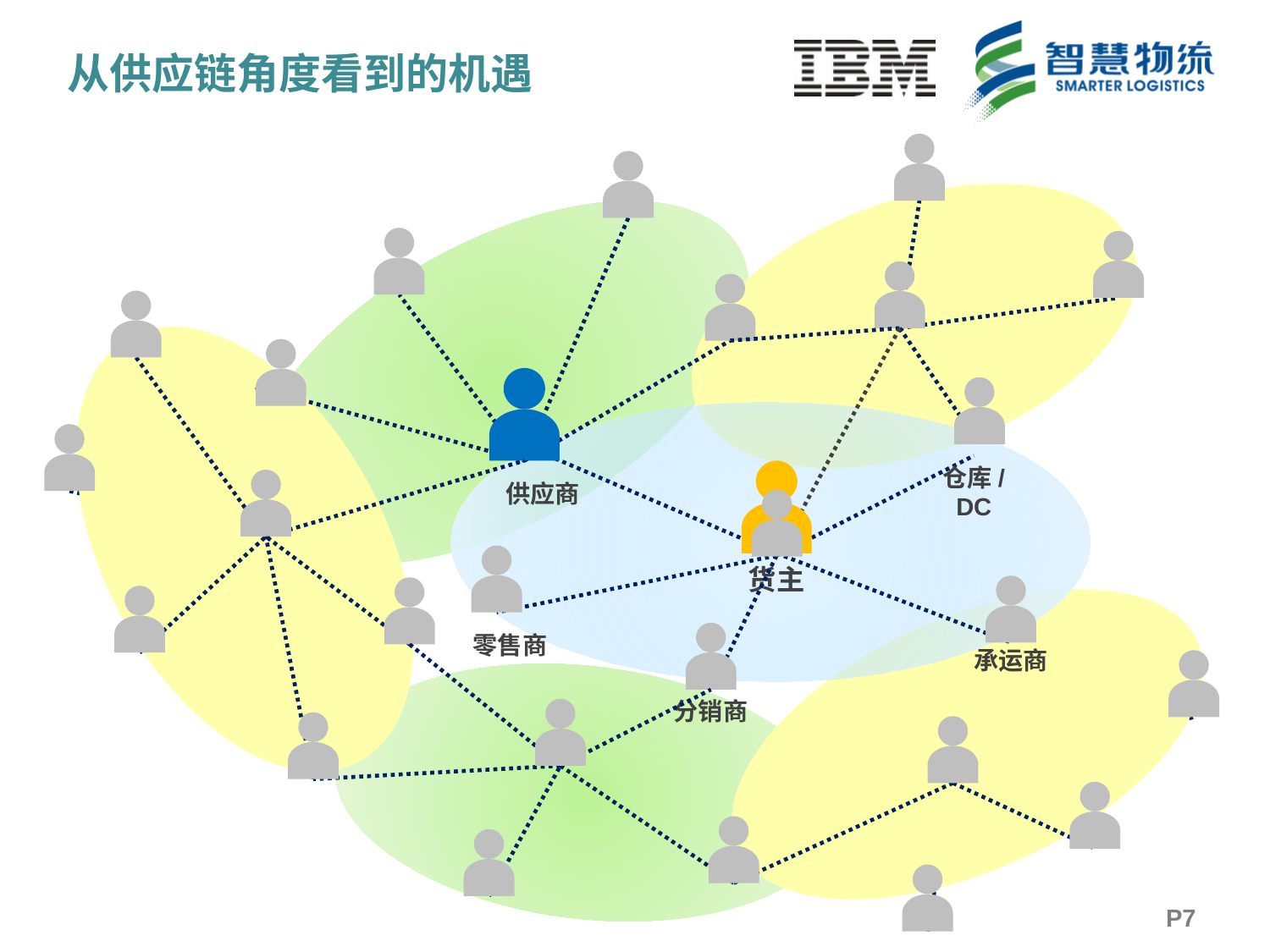

# 从供应链角度看到的机遇

仓库/DC

供应商

货主

零售商
承运商

分销商